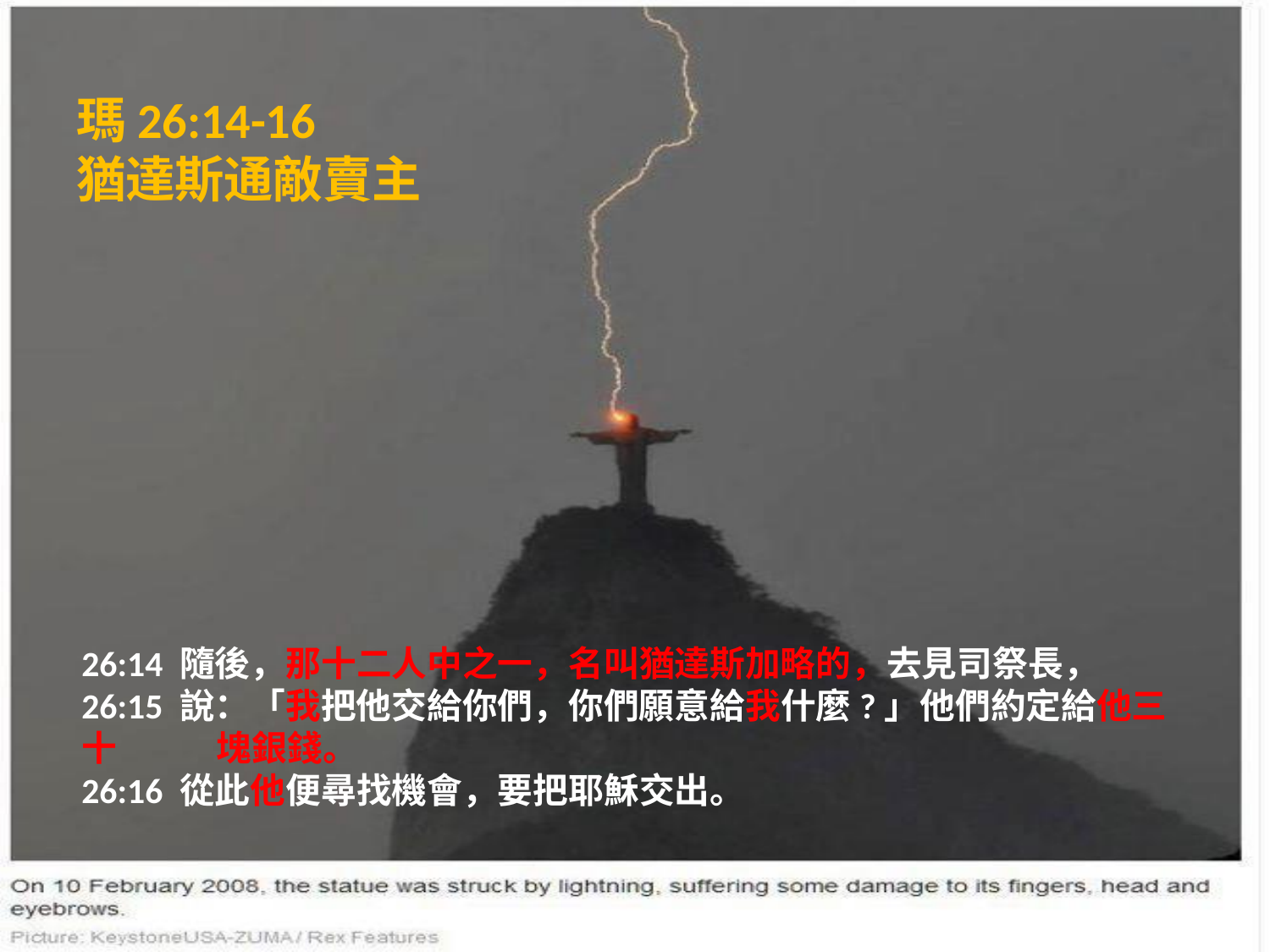

# 瑪26:14-16 猶達斯通敵賣主
　
26:14 隨後，那十二人中之一，名叫猶達斯加略的，去見司祭長，
26:15 說：「我把他交給你們，你們願意給我什麼?」他們約定給他三十	 塊銀錢。
26:16 從此他便尋找機會，要把耶穌交出。